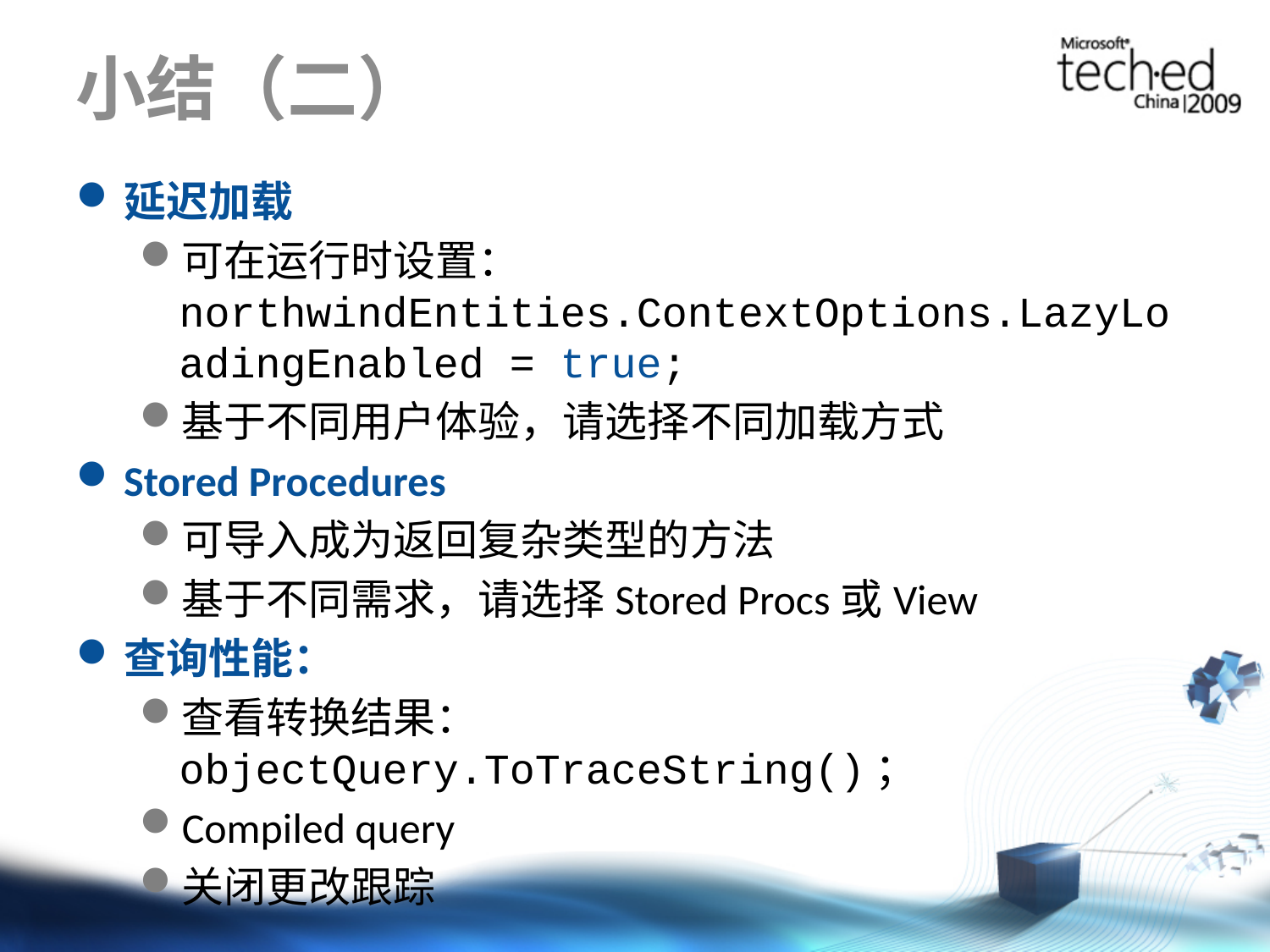

# 小结（二）
延迟加载
可在运行时设置：
northwindEntities.ContextOptions.LazyLoadingEnabled = true;
基于不同用户体验，请选择不同加载方式
Stored Procedures
可导入成为返回复杂类型的方法
基于不同需求，请选择Stored Procs或View
查询性能：
查看转换结果：objectQuery.ToTraceString()；
Compiled query
关闭更改跟踪